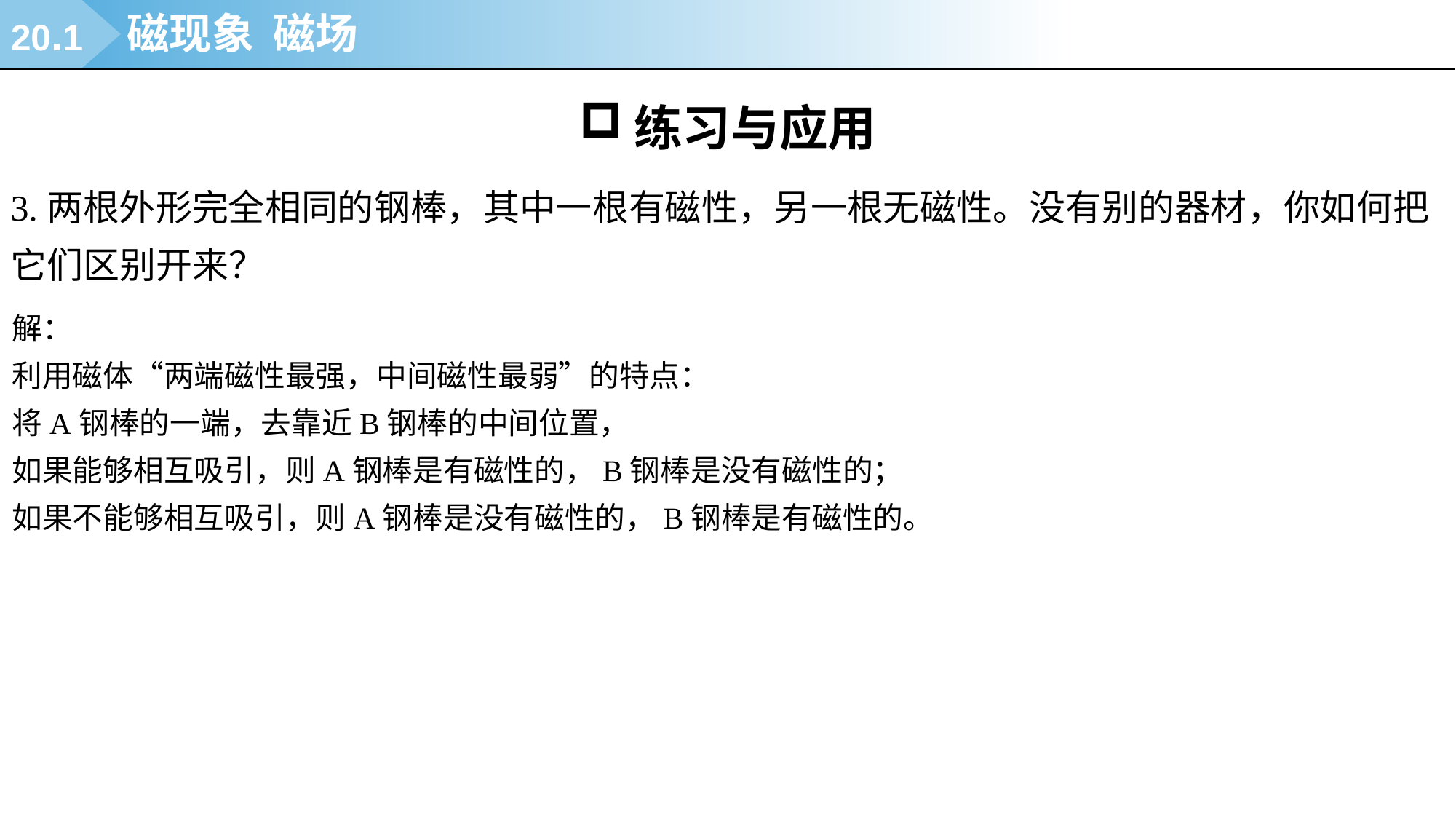

20.1
磁现象  磁场
练习与应用
3.两根外形完全相同的钢棒，其中一根有磁性，另一根无磁性。没有别的器材，你如何把它们区别开来？
解：
利用磁体“两端磁性最强，中间磁性最弱”的特点：
将A钢棒的一端，去靠近B钢棒的中间位置，
如果能够相互吸引，则A钢棒是有磁性的，B钢棒是没有磁性的；
如果不能够相互吸引，则A钢棒是没有磁性的，B钢棒是有磁性的。